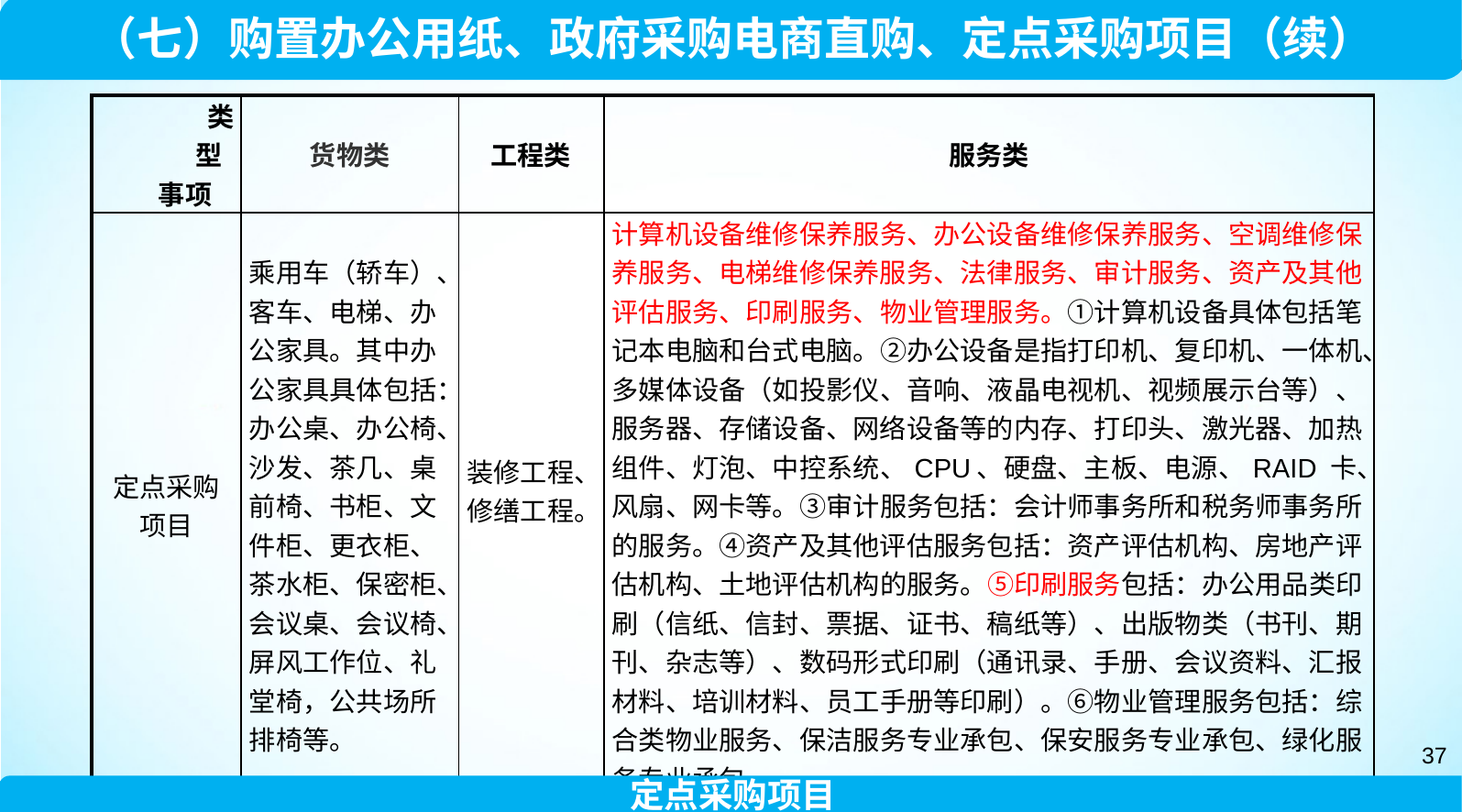

（七）购置办公用纸、政府采购电商直购、定点采购项目（续）
| 类型 事项 | 货物类 | 工程类 | 服务类 |
| --- | --- | --- | --- |
| 定点采购项目 | 乘用车（轿车）、客车、电梯、办公家具。其中办公家具具体包括：办公桌、办公椅、沙发、茶几、桌前椅、书柜、文件柜、更衣柜、茶水柜、保密柜、会议桌、会议椅、屏风工作位、礼堂椅，公共场所排椅等。 | 装修工程、修缮工程。 | 计算机设备维修保养服务、办公设备维修保养服务、空调维修保养服务、电梯维修保养服务、法律服务、审计服务、资产及其他评估服务、印刷服务、物业管理服务。①计算机设备具体包括笔记本电脑和台式电脑。②办公设备是指打印机、复印机、一体机、多媒体设备（如投影仪、音响、液晶电视机、视频展示台等）、服务器、存储设备、网络设备等的内存、打印头、激光器、加热组件、灯泡、中控系统、CPU、硬盘、主板、电源、RAID 卡、风扇、网卡等。③审计服务包括：会计师事务所和税务师事务所的服务。④资产及其他评估服务包括：资产评估机构、房地产评估机构、土地评估机构的服务。⑤印刷服务包括：办公用品类印刷（信纸、信封、票据、证书、稿纸等）、出版物类（书刊、期刊、杂志等）、数码形式印刷（通讯录、手册、会议资料、汇报材料、培训材料、员工手册等印刷）。⑥物业管理服务包括：综合类物业服务、保洁服务专业承包、保安服务专业承包、绿化服务专业承包。 |
| 备注 | 1.学校师生日常零星论文、资料打印（或复印），可在校园内及五山附近打印店打印，报销时须附打印明细清单，公务卡刷卡小票等。 2.除师生零星打印（或复印）业务，上述业务采用定点采购模式，不限定金额。 |  |  |
37
定点采购项目